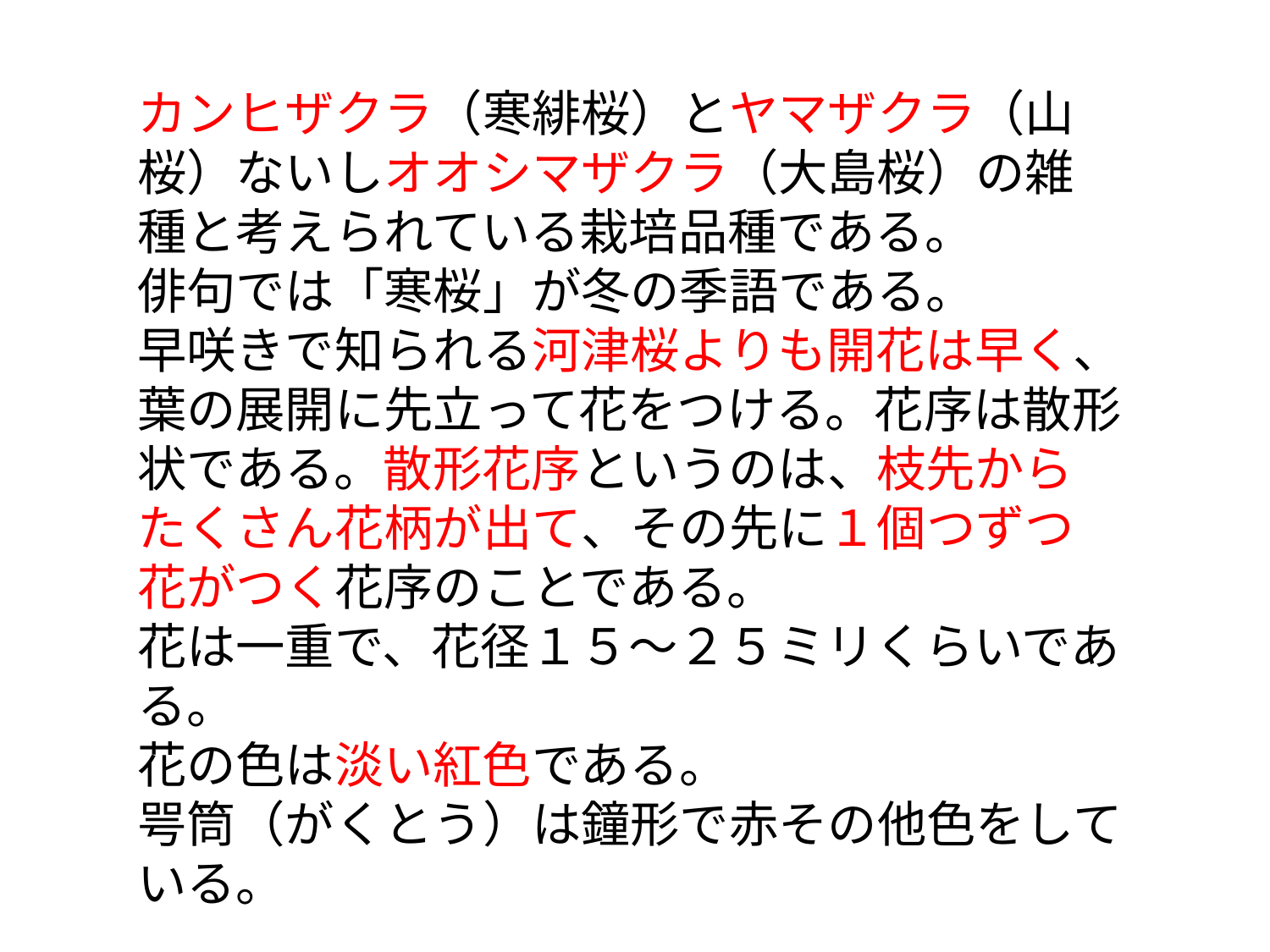

カンヒザクラ（寒緋桜）とヤマザクラ（山桜）ないしオオシマザクラ（大島桜）の雑種と考えられている栽培品種である。
俳句では「寒桜」が冬の季語である。
早咲きで知られる河津桜よりも開花は早く、葉の展開に先立って花をつける。花序は散形状である。散形花序というのは、枝先からたくさん花柄が出て、その先に１個つずつ花がつく花序のことである。
花は一重で、花径１５～２５ミリくらいである。
花の色は淡い紅色である。
咢筒（がくとう）は鐘形で赤その他色をしている。